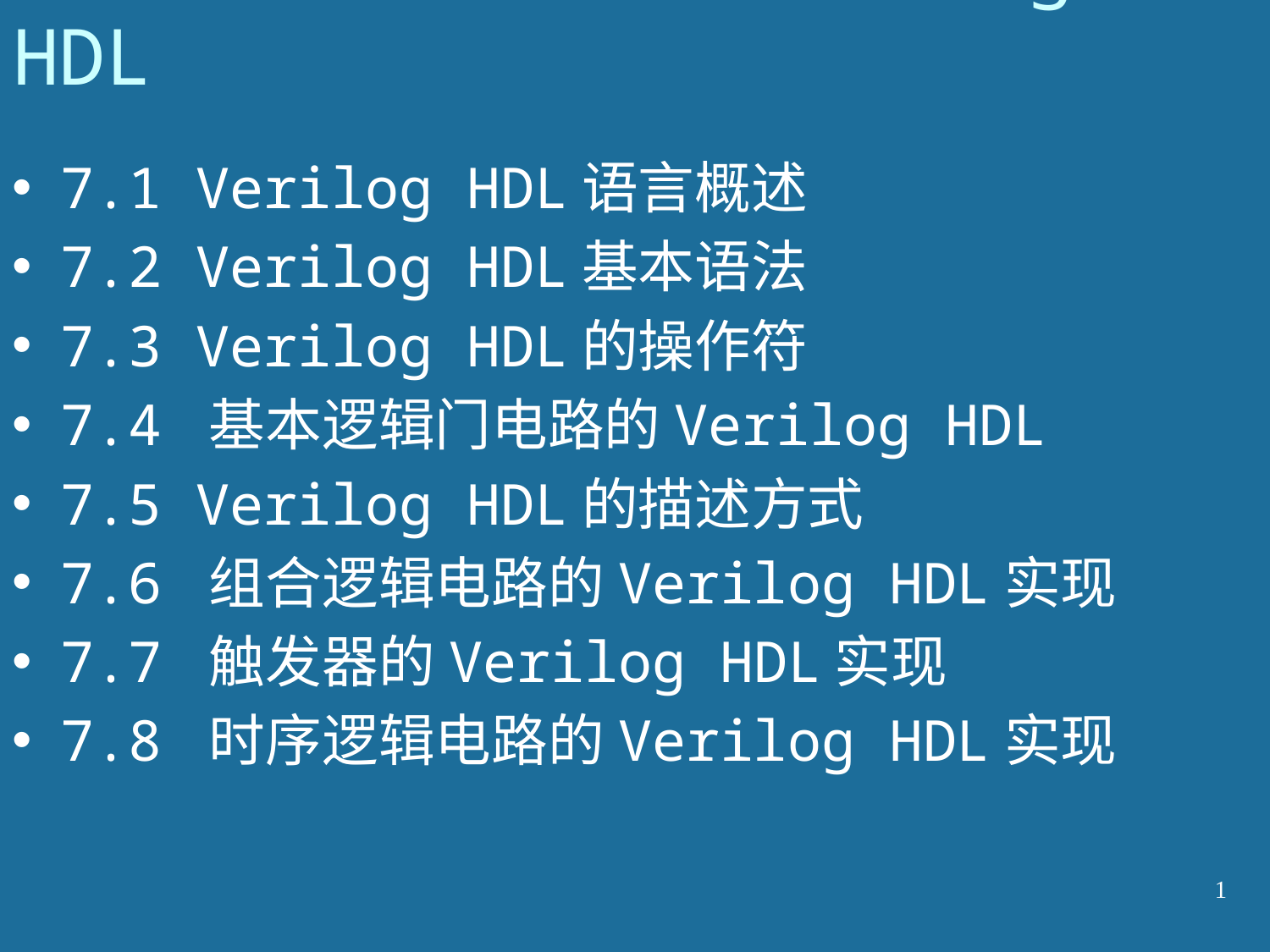

第七章 硬件描述语言Verilog HDL
7.1 Verilog HDL语言概述
7.2 Verilog HDL基本语法
7.3 Verilog HDL的操作符
7.4 基本逻辑门电路的Verilog HDL
7.5 Verilog HDL的描述方式
7.6 组合逻辑电路的Verilog HDL实现
7.7 触发器的Verilog HDL实现
7.8 时序逻辑电路的Verilog HDL实现
1